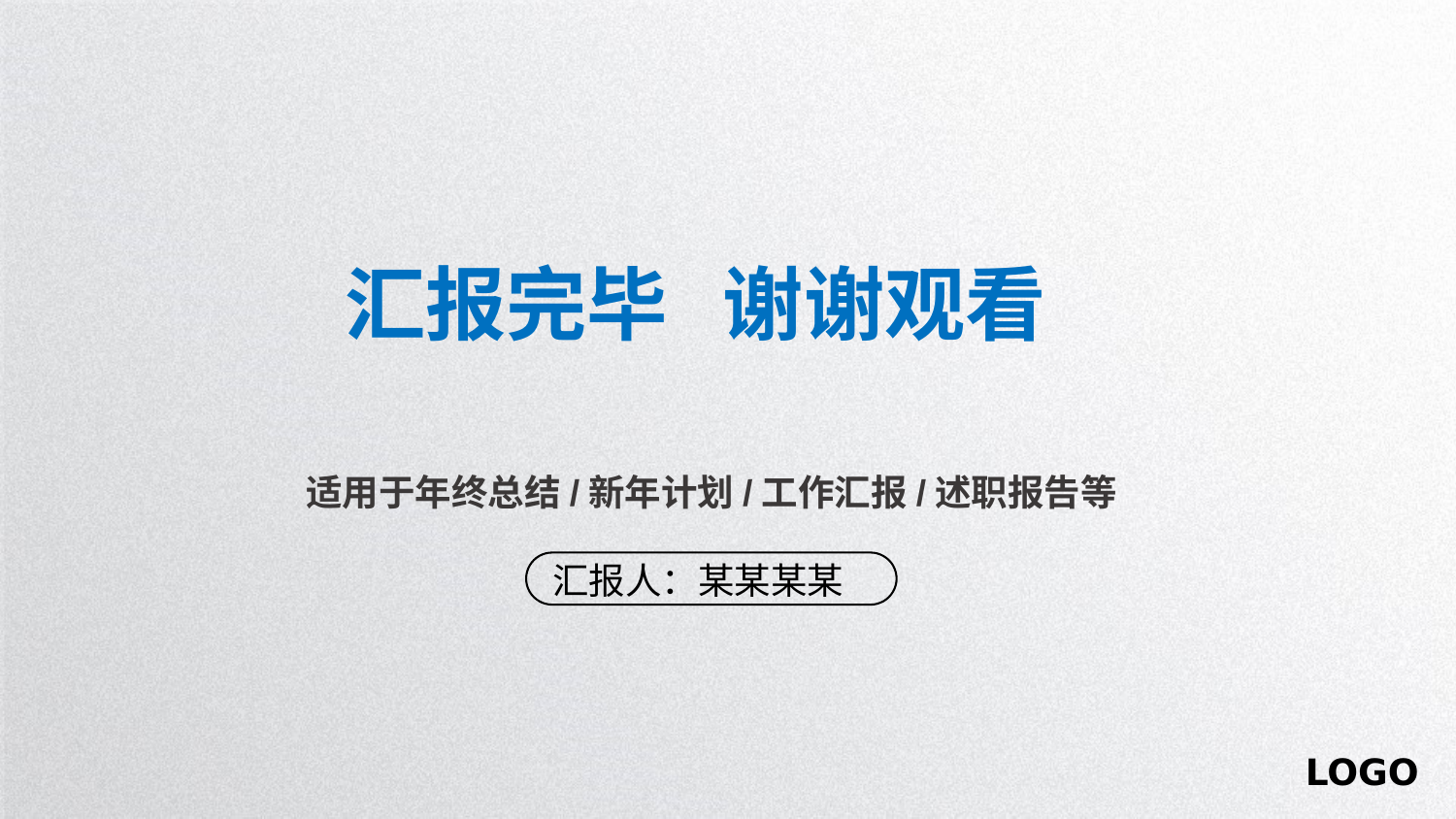

汇报完毕   谢谢观看
适用于年终总结/新年计划/工作汇报/述职报告等
汇报人：某某某某

LOGO